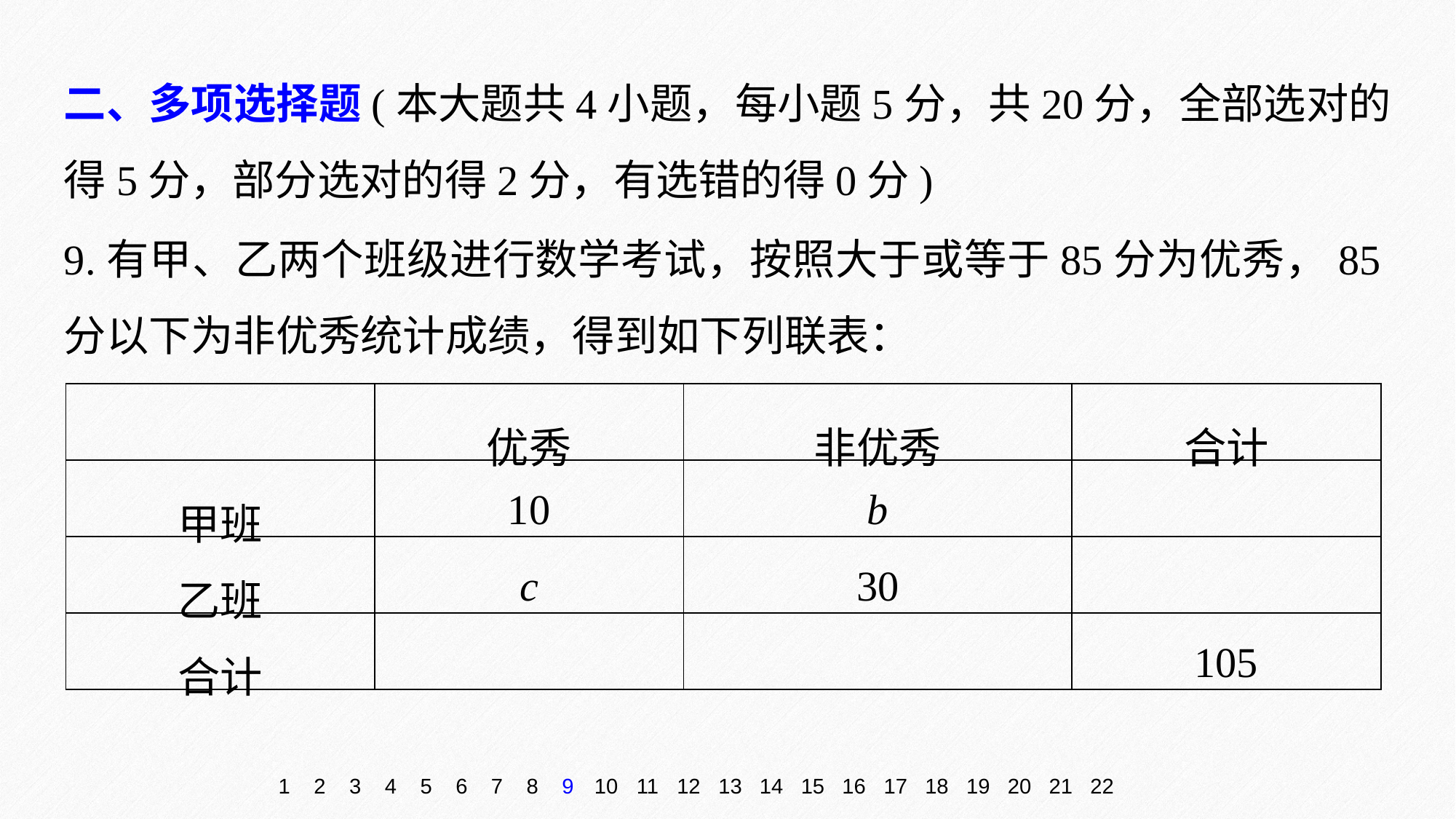

二、多项选择题(本大题共4小题，每小题5分，共20分，全部选对的得5分，部分选对的得2分，有选错的得0分)
9.有甲、乙两个班级进行数学考试，按照大于或等于85分为优秀，85分以下为非优秀统计成绩，得到如下列联表：
|  | 优秀 | 非优秀 | 合计 |
| --- | --- | --- | --- |
| 甲班 | 10 | b |  |
| 乙班 | c | 30 |  |
| 合计 |  |  | 105 |
1
2
3
4
5
6
7
8
9
10
11
12
13
14
15
16
17
18
19
20
21
22